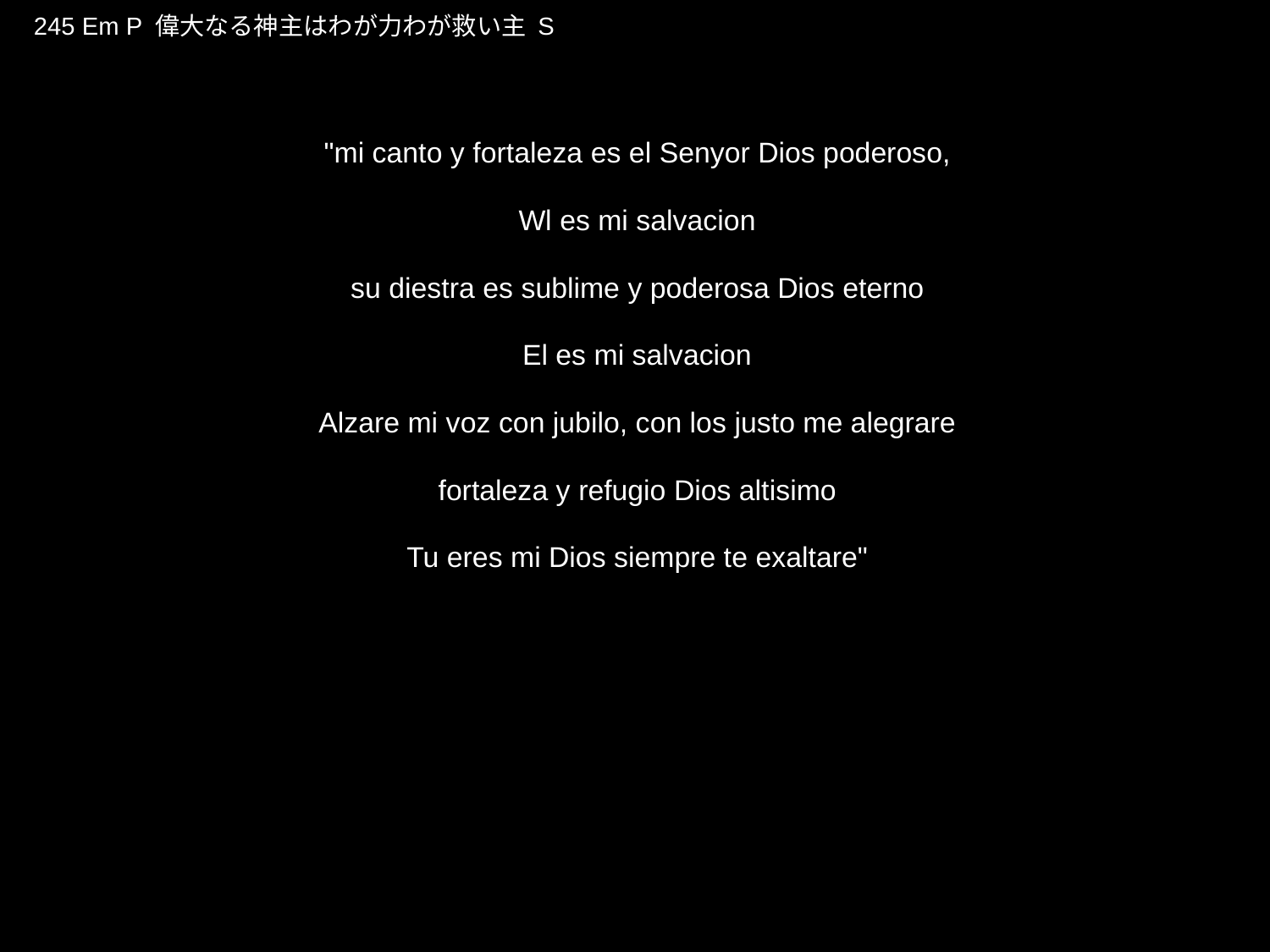

いだいなるかみしゅはわがちからわがすくいぬし
★P
245 Em P 偉大なる神主はわが力わが救い主 S
★３
"mi canto y fortaleza es el Senyor Dios poderoso,
Wl es mi salvacion
su diestra es sublime y poderosa Dios eterno
El es mi salvacion
Alzare mi voz con jubilo, con los justo me alegrare
fortaleza y refugio Dios altisimo
Tu eres mi Dios siempre te exaltare"